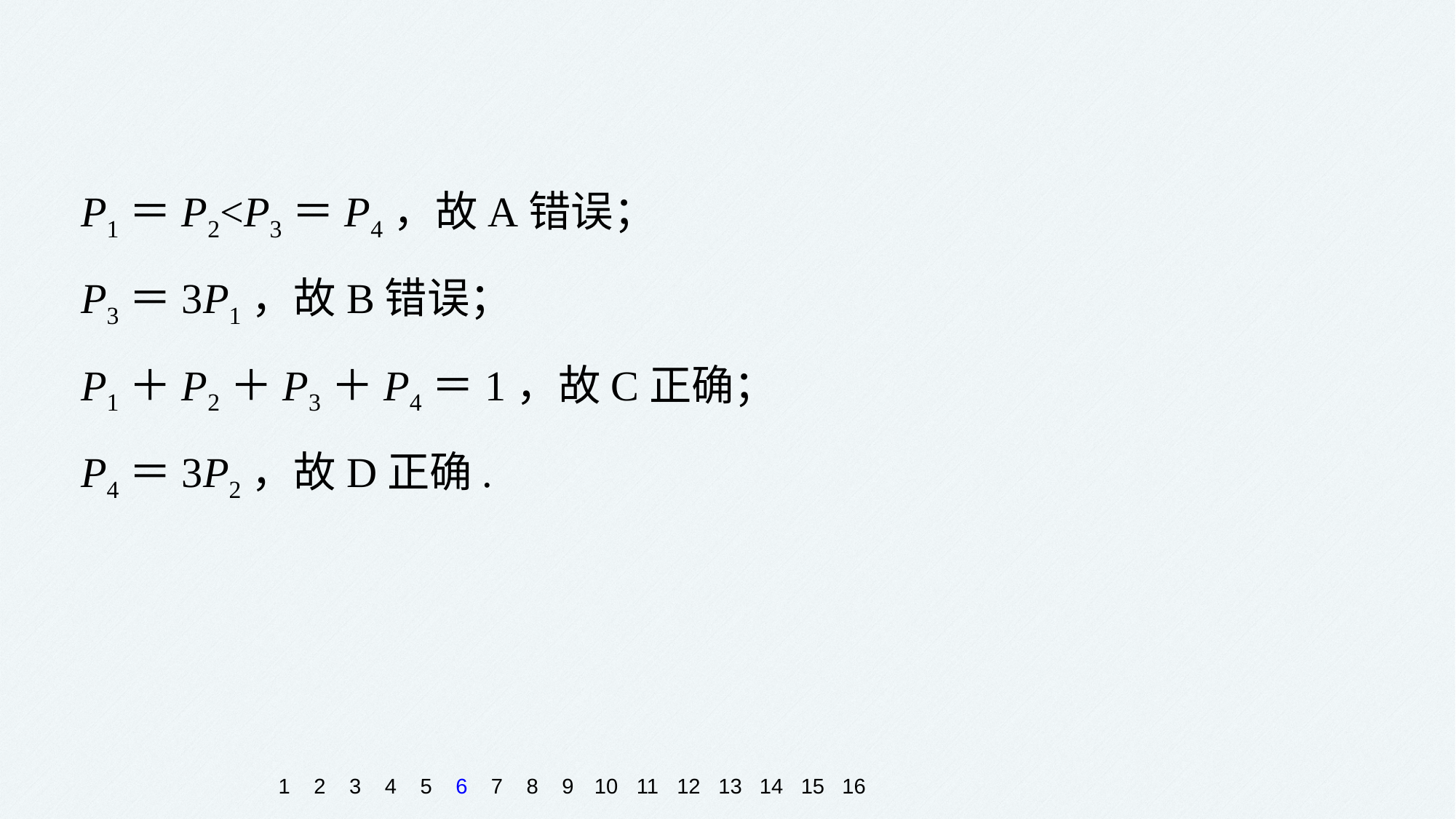

P1＝P2<P3＝P4，故A错误；
P3＝3P1，故B错误；
P1＋P2＋P3＋P4＝1，故C正确；
P4＝3P2，故D正确.
1
2
3
4
5
6
7
8
9
10
11
12
13
14
15
16